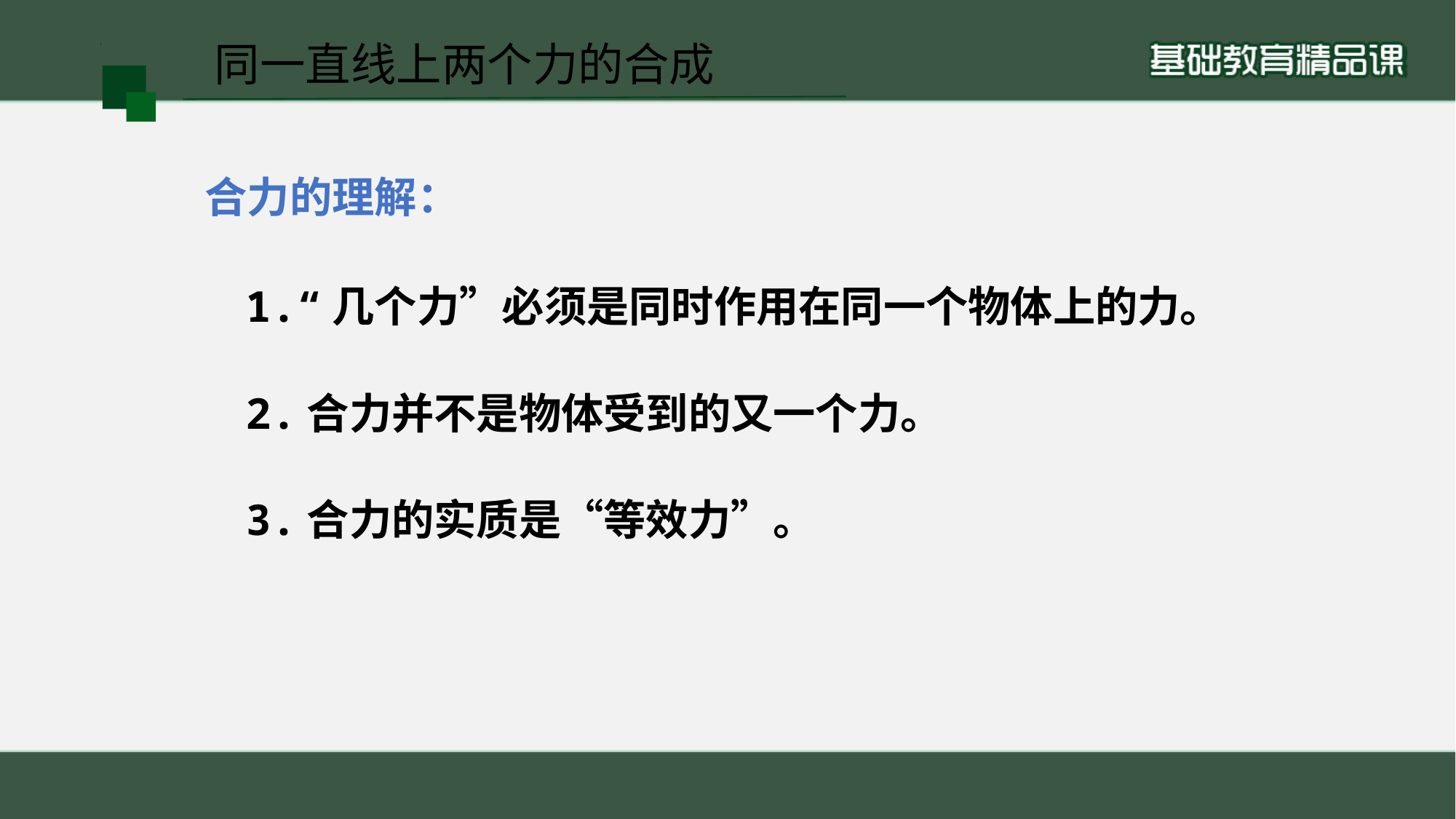

同一直线上两个力的合成

合力的理解：

1.“几个力”必须是同时作用在同一个物体上的力。
2.合力并不是物体受到的又一个力。
3.合力的实质是“等效力”。